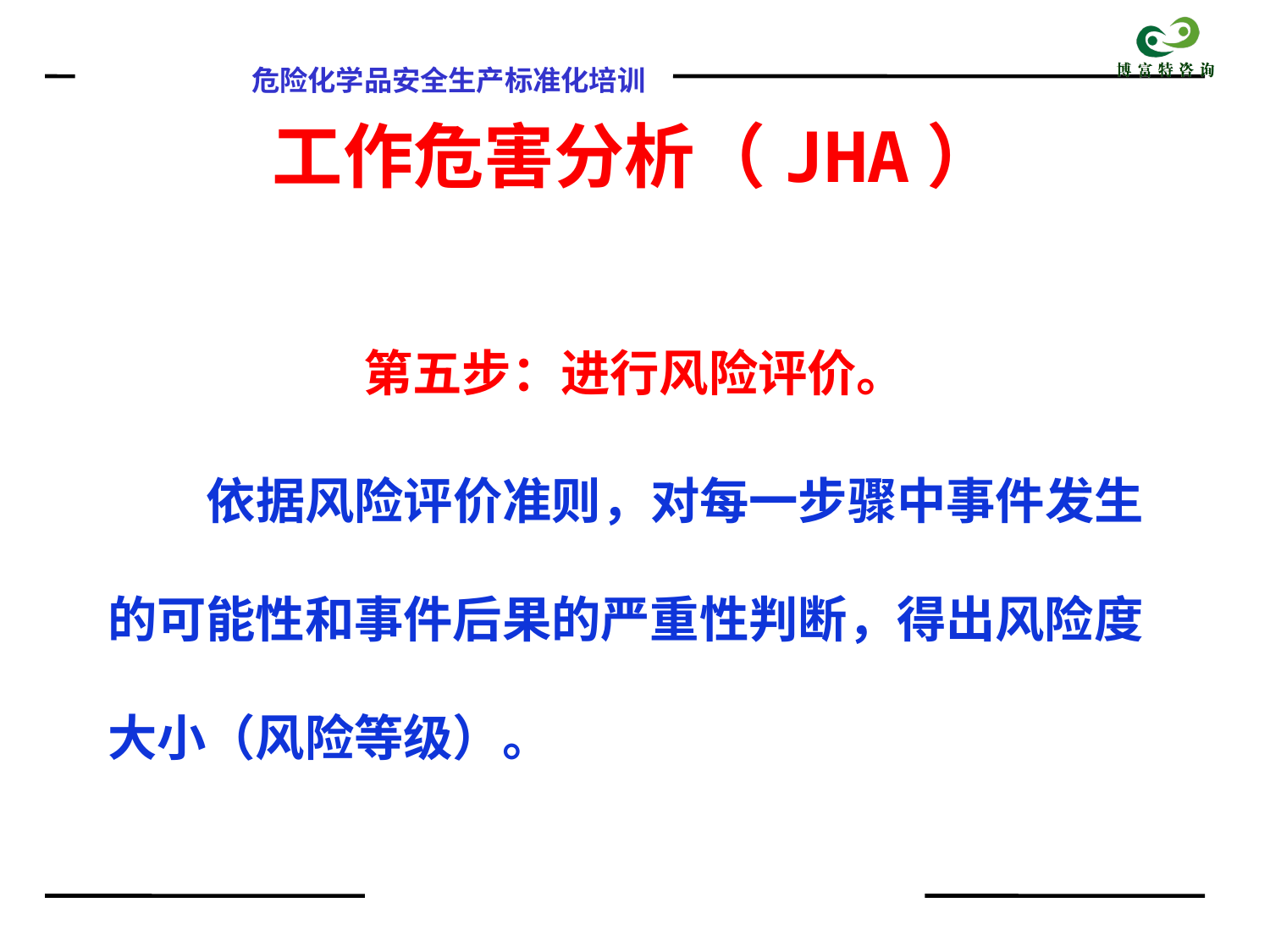

# 工作危害分析（JHA）
第五步：进行风险评价。
依据风险评价准则，对每一步骤中事件发生的可能性和事件后果的严重性判断，得出风险度大小（风险等级）。